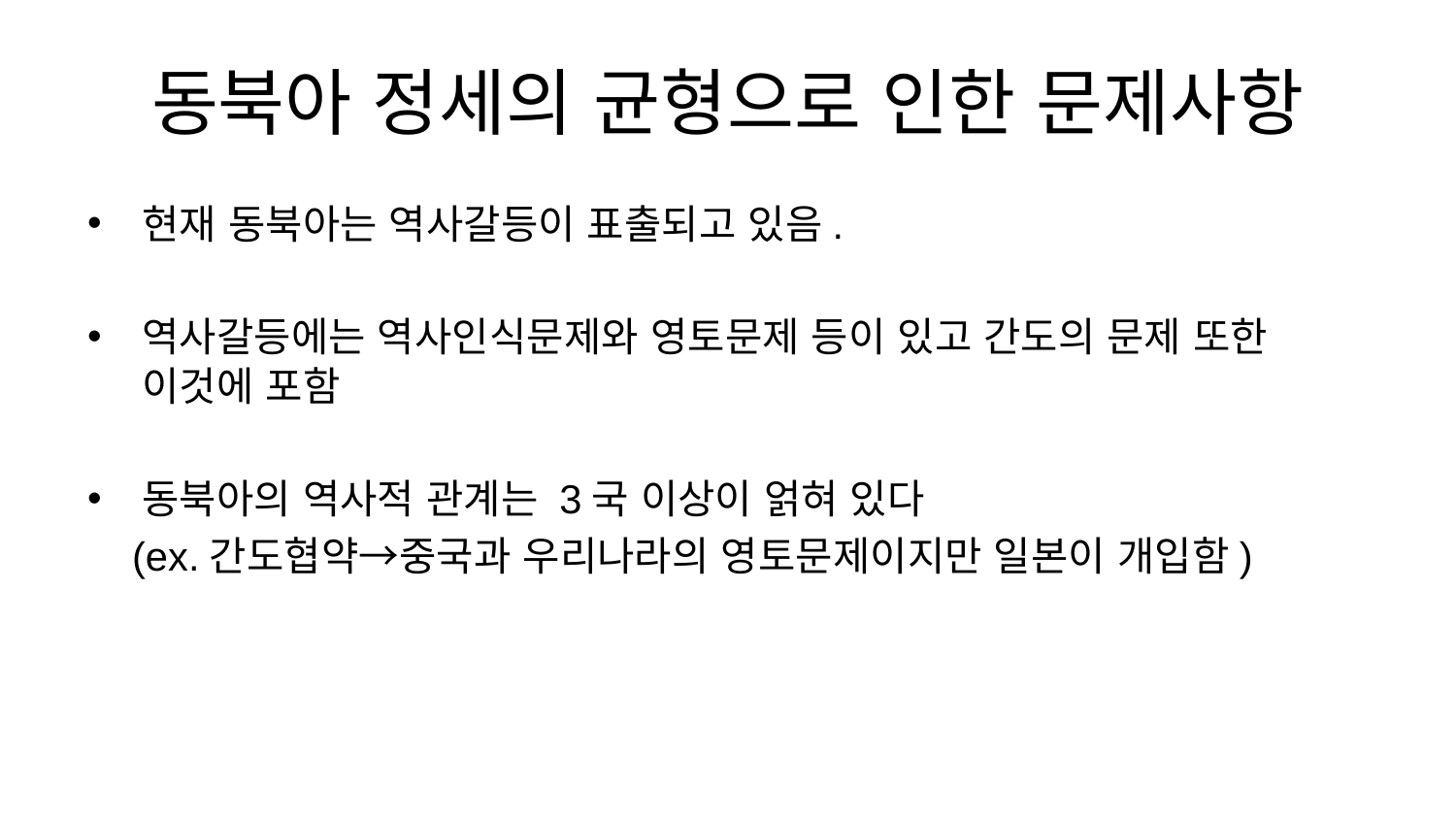

# 동북아 정세의 균형으로 인한 문제사항
현재 동북아는 역사갈등이 표출되고 있음.

역사갈등에는 역사인식문제와 영토문제 등이 있고 간도의 문제 또한 이것에 포함

동북아의 역사적 관계는 3국 이상이 얽혀 있다
    (ex.간도협약→중국과 우리나라의 영토문제이지만 일본이 개입함)